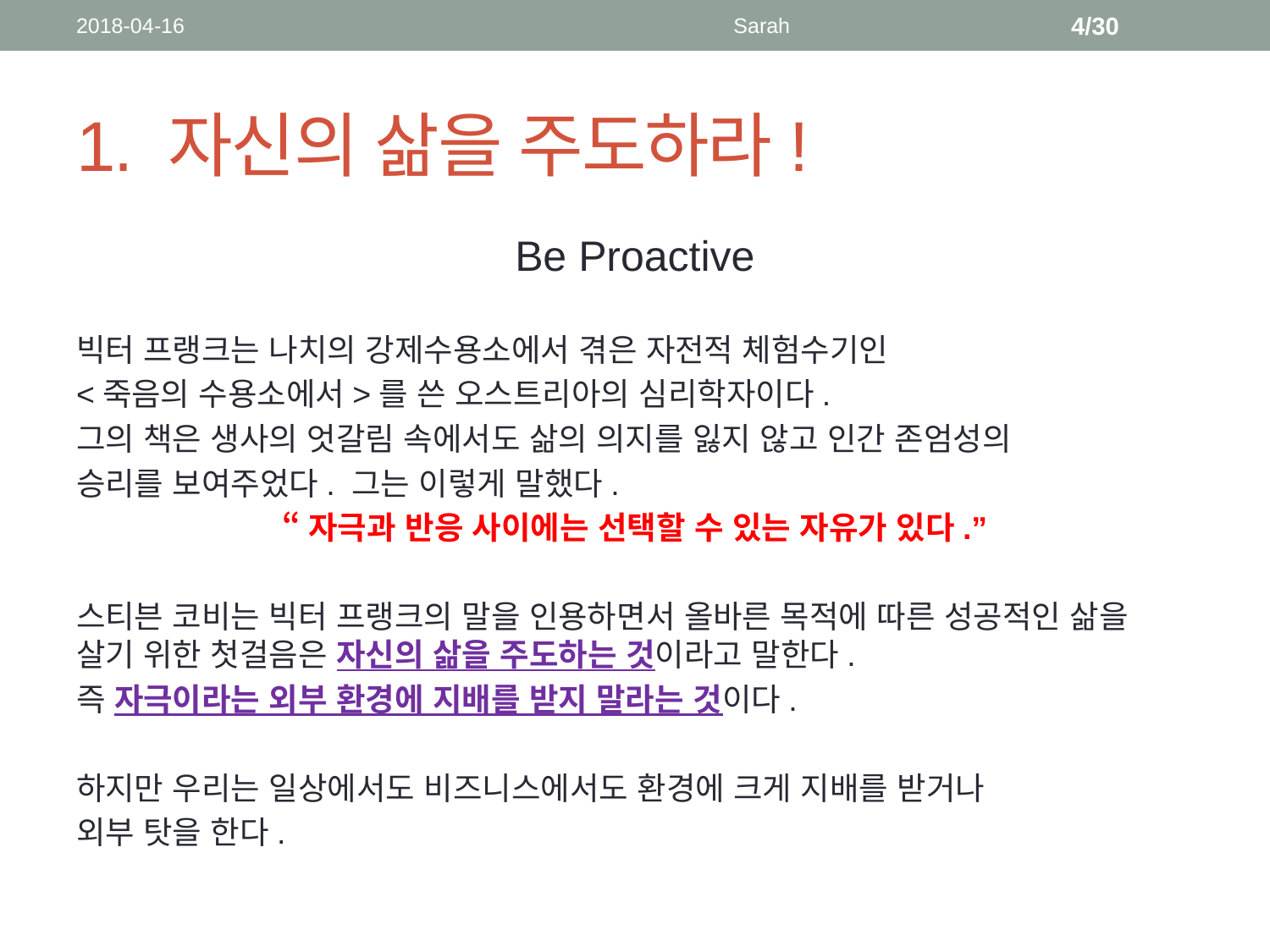

2018-04-16
Sarah
4/30
# 1. 자신의 삶을 주도하라!
Be Proactive

빅터 프랭크는 나치의 강제수용소에서 겪은 자전적 체험수기인
<죽음의 수용소에서>를 쓴 오스트리아의 심리학자이다.
그의 책은 생사의 엇갈림 속에서도 삶의 의지를 잃지 않고 인간 존엄성의
승리를 보여주었다. 그는 이렇게 말했다.
“자극과 반응 사이에는 선택할 수 있는 자유가 있다.”

스티븐 코비는 빅터 프랭크의 말을 인용하면서 올바른 목적에 따른 성공적인 삶을 살기 위한 첫걸음은 자신의 삶을 주도하는 것이라고 말한다.
즉 자극이라는 외부 환경에 지배를 받지 말라는 것이다.

하지만 우리는 일상에서도 비즈니스에서도 환경에 크게 지배를 받거나
외부 탓을 한다.